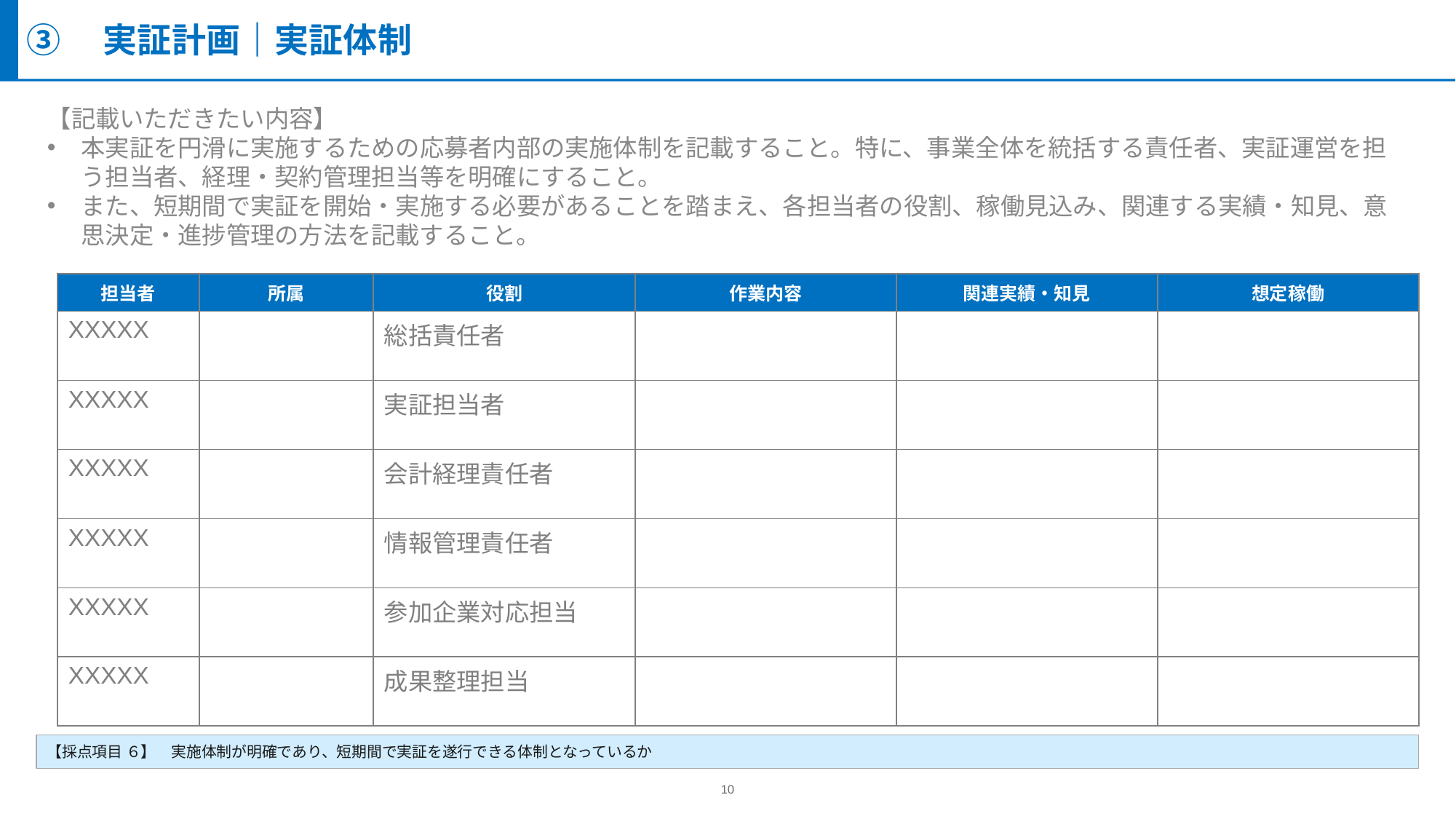

③　実証計画｜実証体制

【記載いただきたい内容】
本実証を円滑に実施するための応募者内部の実施体制を記載すること。特に、事業全体を統括する責任者、実証運営を担う担当者、経理・契約管理担当等を明確にすること。
また、短期間で実証を開始・実施する必要があることを踏まえ、各担当者の役割、稼働見込み、関連する実績・知見、意思決定・進捗管理の方法を記載すること。
| 担当者 | 所属 | 役割 | 作業内容 | 関連実績・知見 | 想定稼働 |
| --- | --- | --- | --- | --- | --- |
| XXXXX |  | 総括責任者 |  |  |  |
| XXXXX |  | 実証担当者 |  |  |  |
| XXXXX |  | 会計経理責任者 |  |  |  |
| XXXXX |  | 情報管理責任者 |  |  |  |
| XXXXX |  | 参加企業対応担当 |  |  |  |
| XXXXX |  | 成果整理担当 |  |  |  |
【採点項目 ６】　実施体制が明確であり、短期間で実証を遂行できる体制となっているか